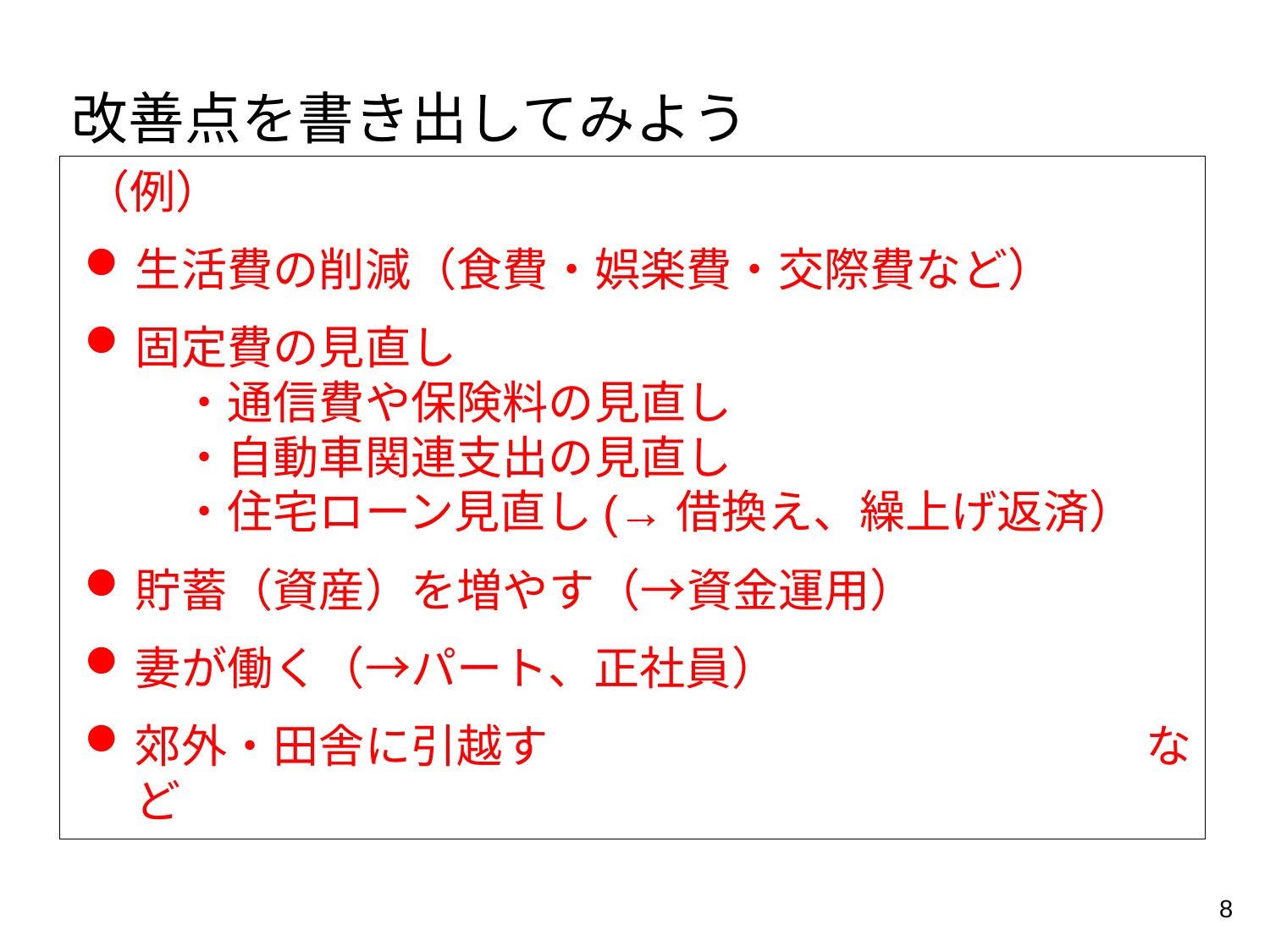

改善点を書き出してみよう
（例）
生活費の削減（食費・娯楽費・交際費など）
固定費の見直し
　・通信費や保険料の見直し　　
　・自動車関連支出の見直し
　・住宅ローン見直し(→借換え、繰上げ返済）
貯蓄（資産）を増やす（→資金運用）
妻が働く（→パート、正社員）
郊外・田舎に引越す　　　　　　　　　　　　　など

8